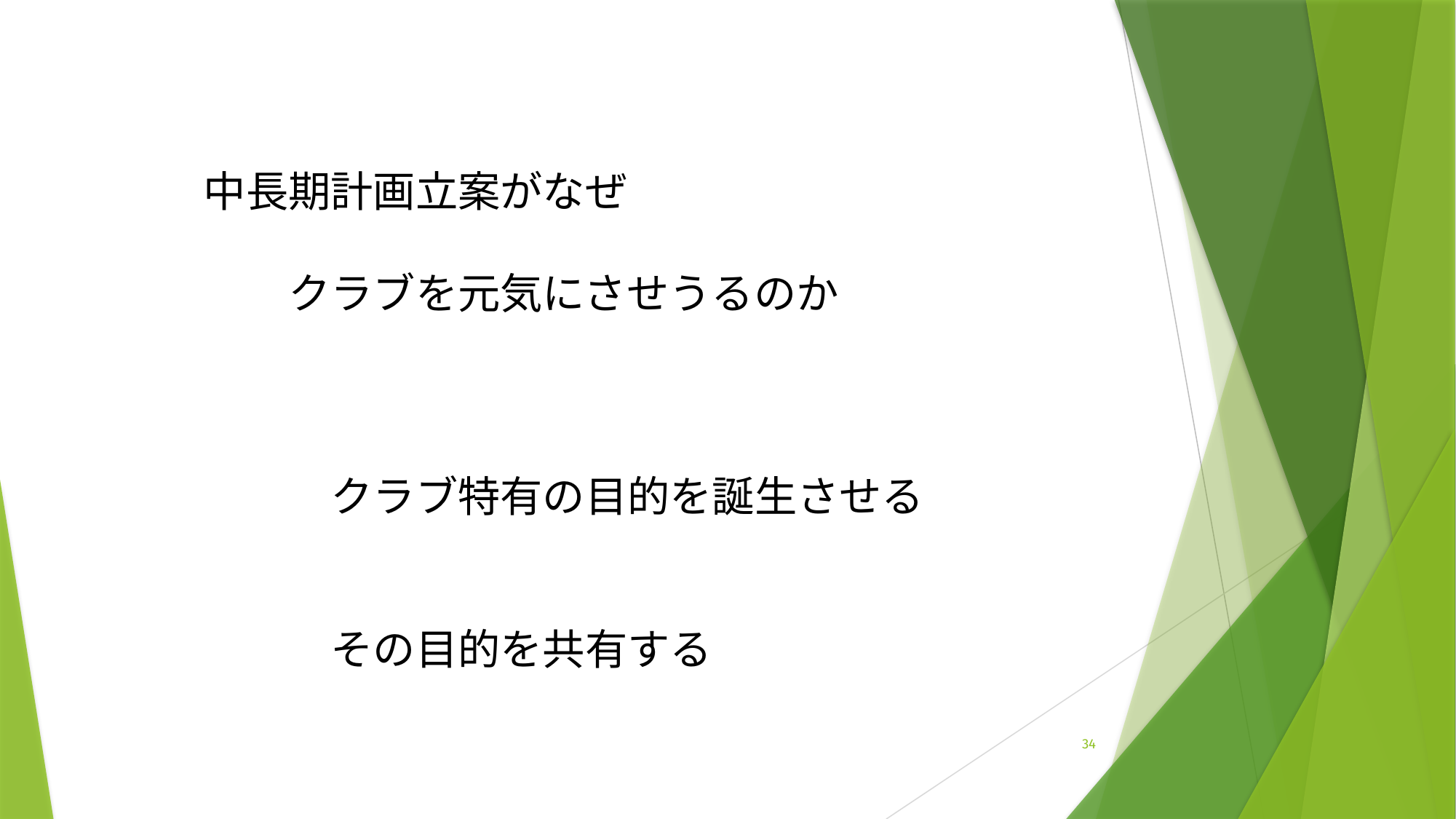

中長期計画立案がなぜ

　　クラブを元気にさせうるのか

　　　クラブ特有の目的を誕生させる

　　　その目的を共有する
34